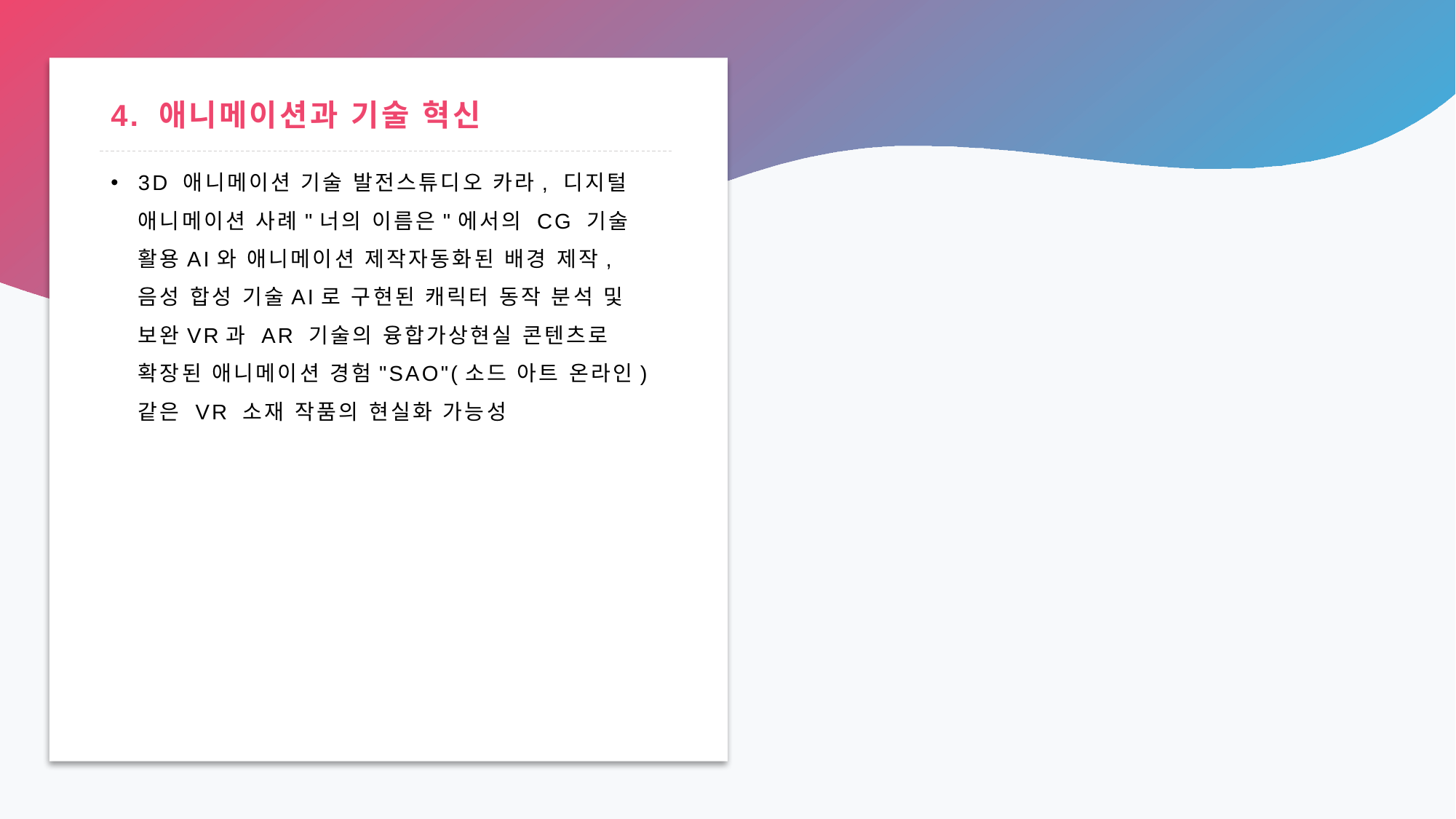

# 4. 애니메이션과 기술 혁신
3D 애니메이션 기술 발전스튜디오 카라, 디지털 애니메이션 사례"너의 이름은"에서의 CG 기술 활용AI와 애니메이션 제작자동화된 배경 제작, 음성 합성 기술AI로 구현된 캐릭터 동작 분석 및 보완VR과 AR 기술의 융합가상현실 콘텐츠로 확장된 애니메이션 경험"SAO"(소드 아트 온라인) 같은 VR 소재 작품의 현실화 가능성